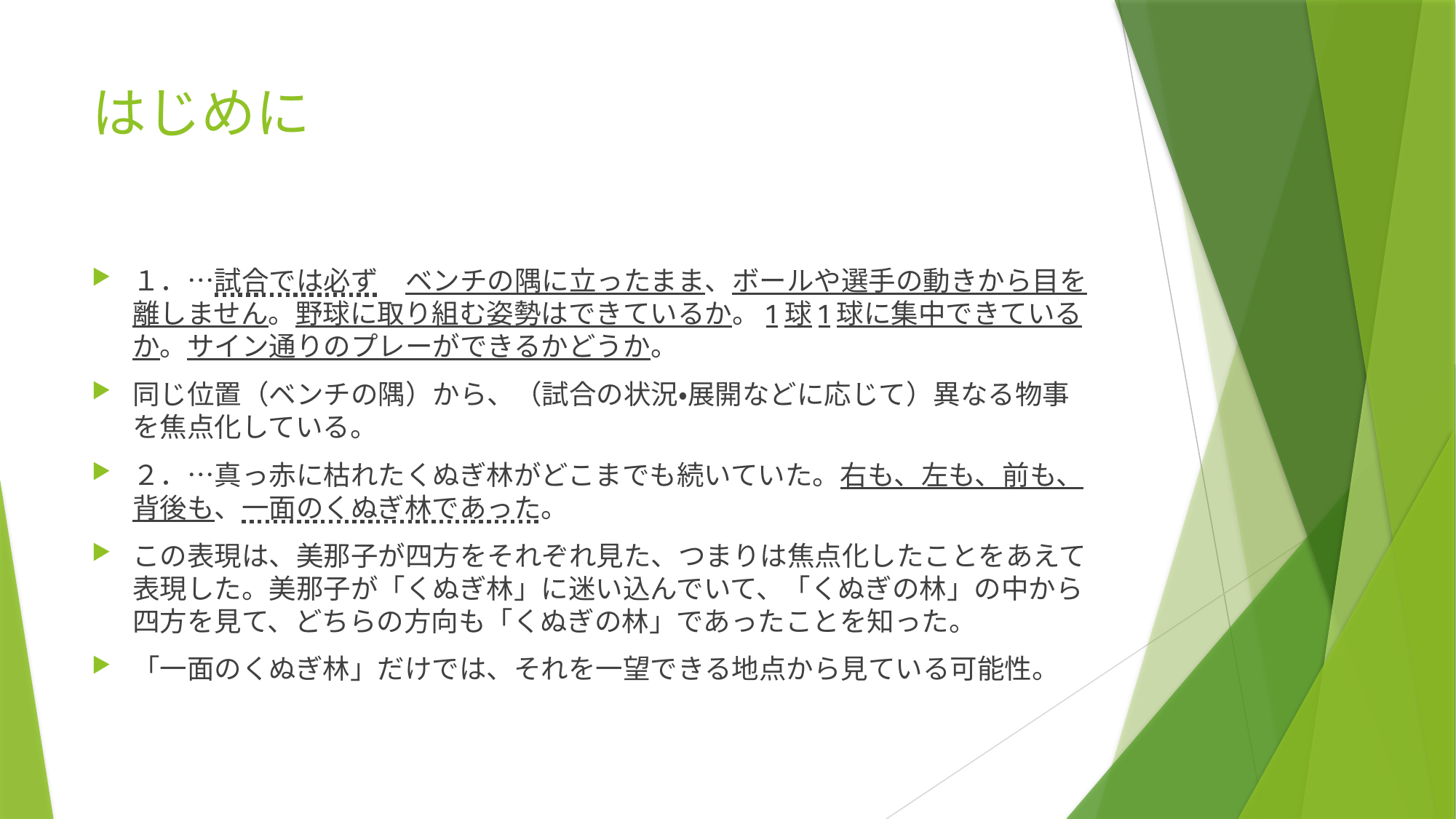

# はじめに
１．…試合では必ず　ベンチの隅に立ったまま、ボールや選手の動きから目を離しません。野球に取り組む姿勢はできているか。1球1球に集中できているか。サイン通りのプレーができるかどうか。
同じ位置（ベンチの隅）から、（試合の状況・展開などに応じて）異なる物事を焦点化している。
２．…真っ赤に枯れたくぬぎ林がどこまでも続いていた。右も、左も、前も、背後も、一面のくぬぎ林であった。
この表現は、美那子が四方をそれぞれ見た、つまりは焦点化したことをあえて表現した。美那子が「くぬぎ林」に迷い込んでいて、「くぬぎの林」の中から四方を見て、どちらの方向も「くぬぎの林」であったことを知った。
「一面のくぬぎ林」だけでは、それを一望できる地点から見ている可能性。